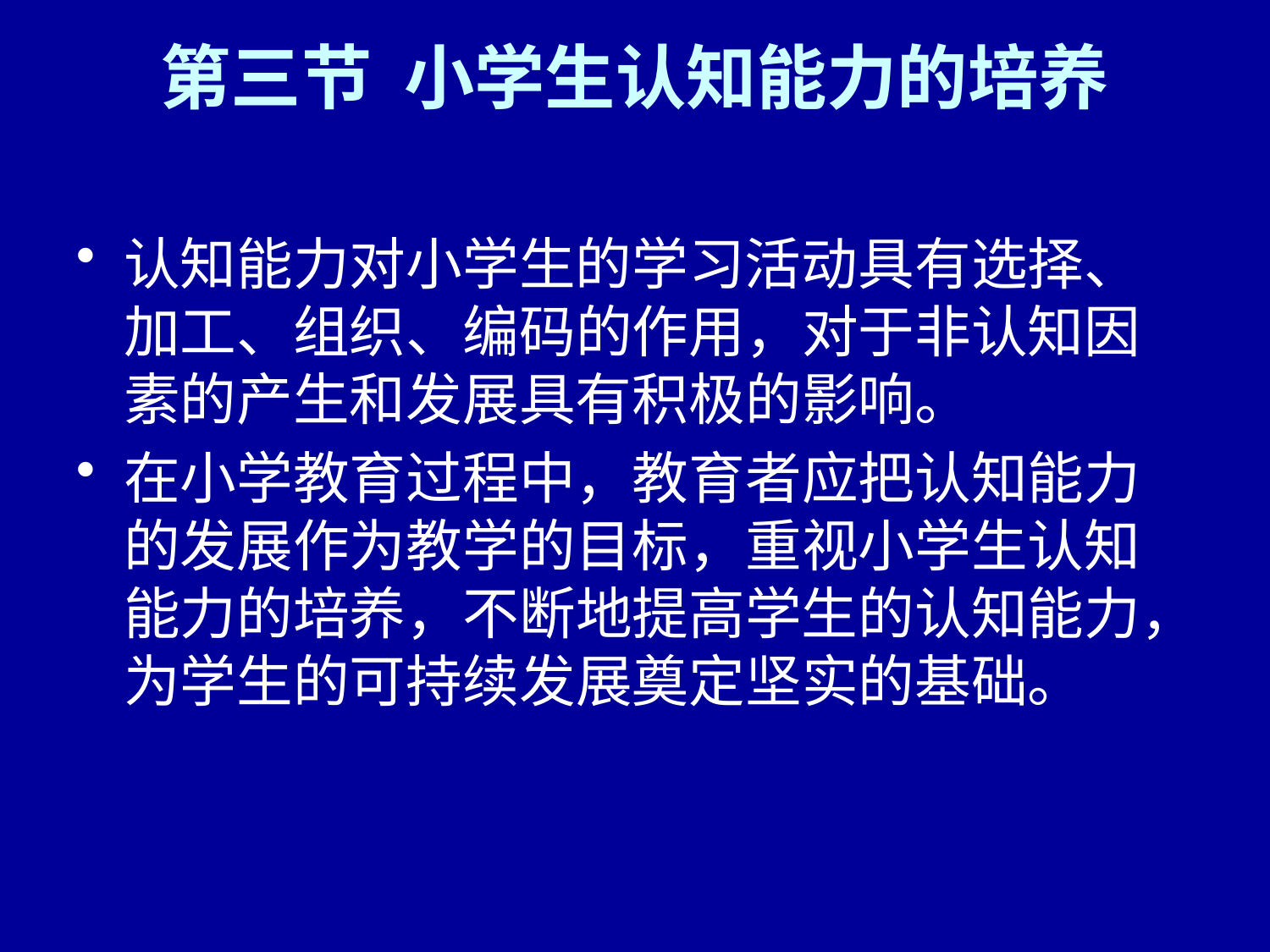

# 第三节  小学生认知能力的培养
认知能力对小学生的学习活动具有选择、加工、组织、编码的作用，对于非认知因素的产生和发展具有积极的影响。
在小学教育过程中，教育者应把认知能力的发展作为教学的目标，重视小学生认知能力的培养，不断地提高学生的认知能力，为学生的可持续发展奠定坚实的基础。